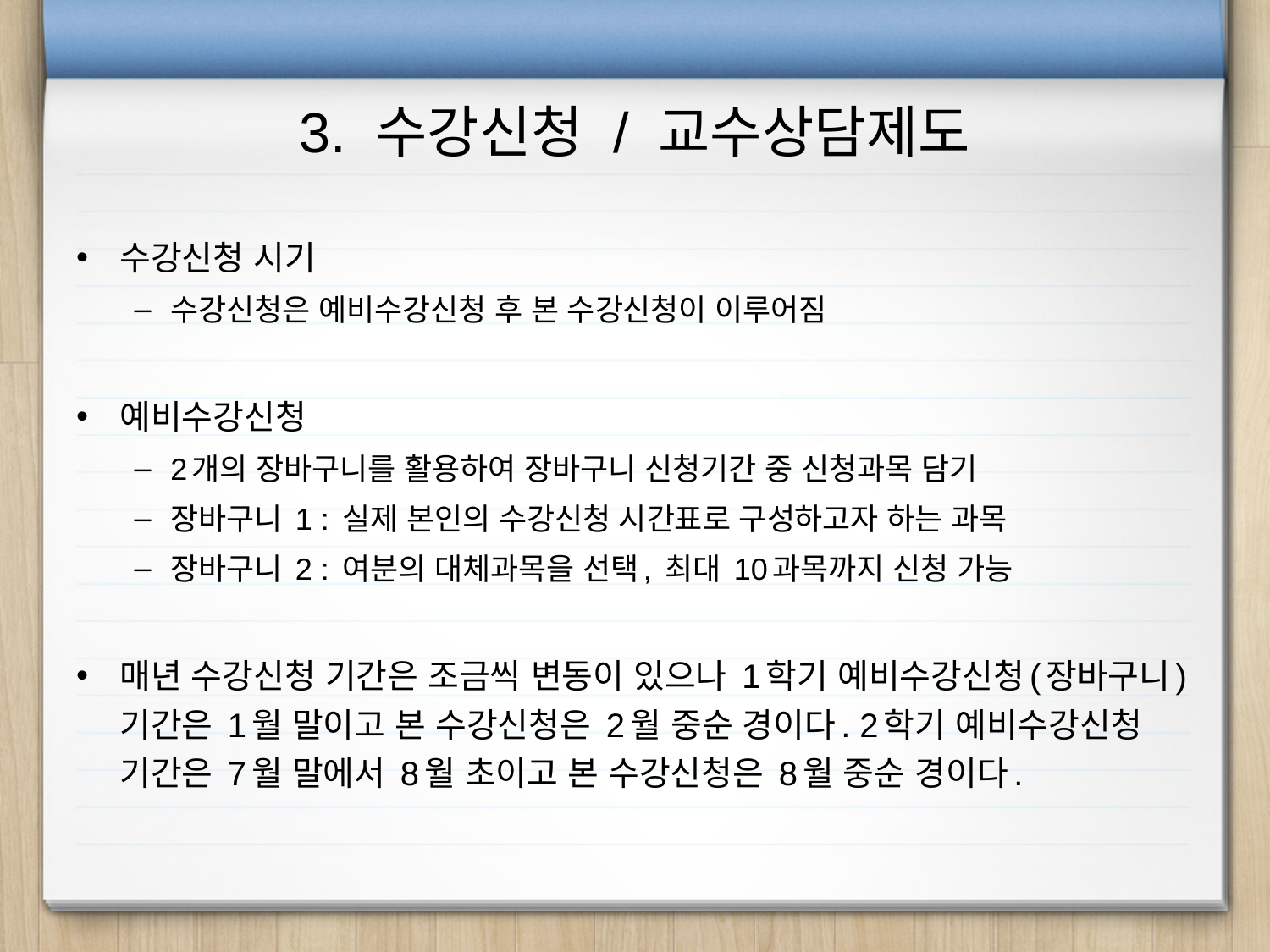

# 3. 수강신청 / 교수상담제도
수강신청 시기
수강신청은 예비수강신청 후 본 수강신청이 이루어짐

예비수강신청
2개의 장바구니를 활용하여 장바구니 신청기간 중 신청과목 담기
장바구니 1 : 실제 본인의 수강신청 시간표로 구성하고자 하는 과목
장바구니 2 : 여분의 대체과목을 선택, 최대 10과목까지 신청 가능

매년 수강신청 기간은 조금씩 변동이 있으나 1학기 예비수강신청(장바구니)기간은 1월 말이고 본 수강신청은 2월 중순 경이다. 2학기 예비수강신청 기간은 7월 말에서 8월 초이고 본 수강신청은 8월 중순 경이다.